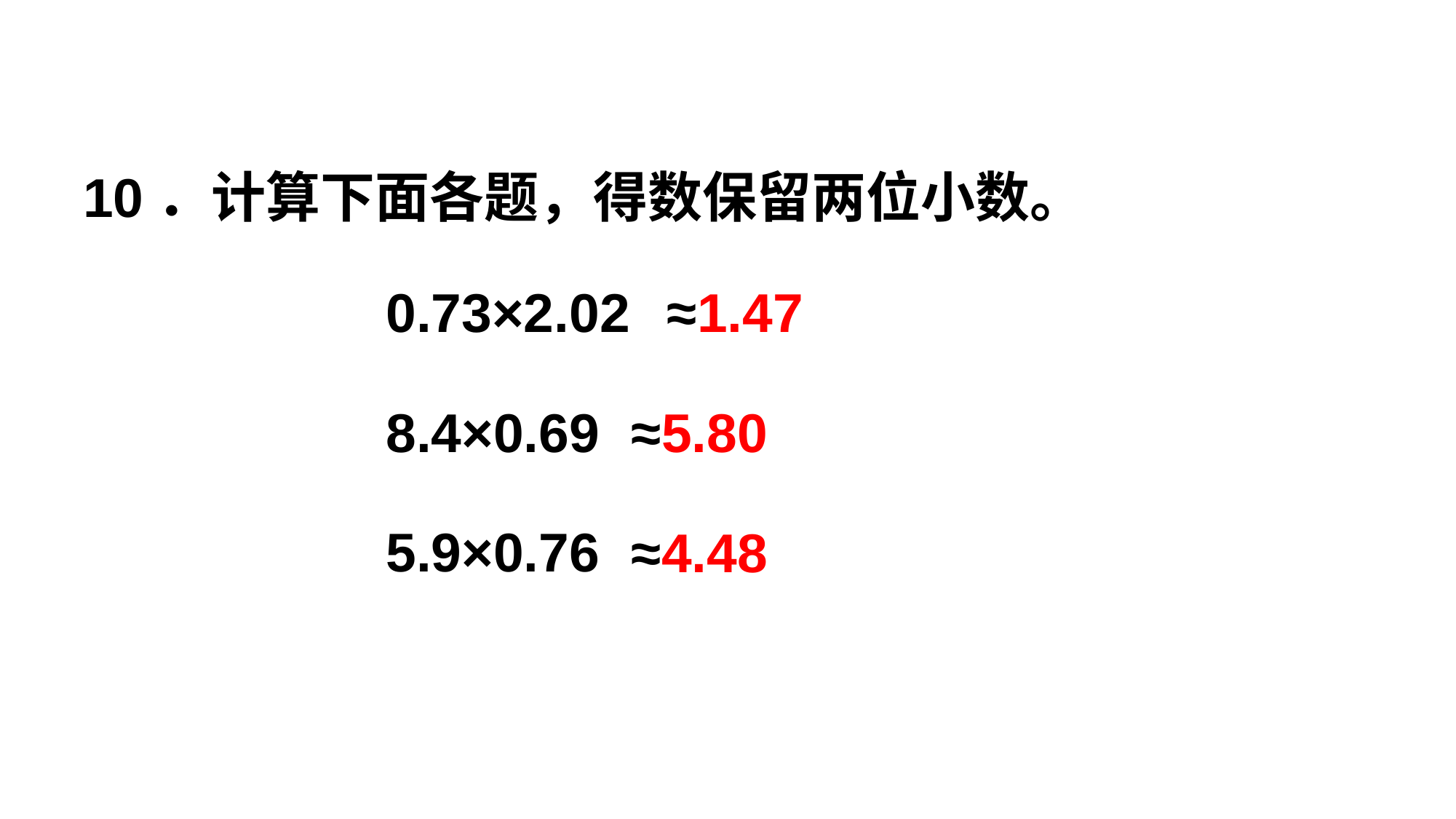

10．计算下面各题，得数保留两位小数。
0.73×2.02
≈1.47
8.4×0.69
≈5.80
5.9×0.76
≈4.48